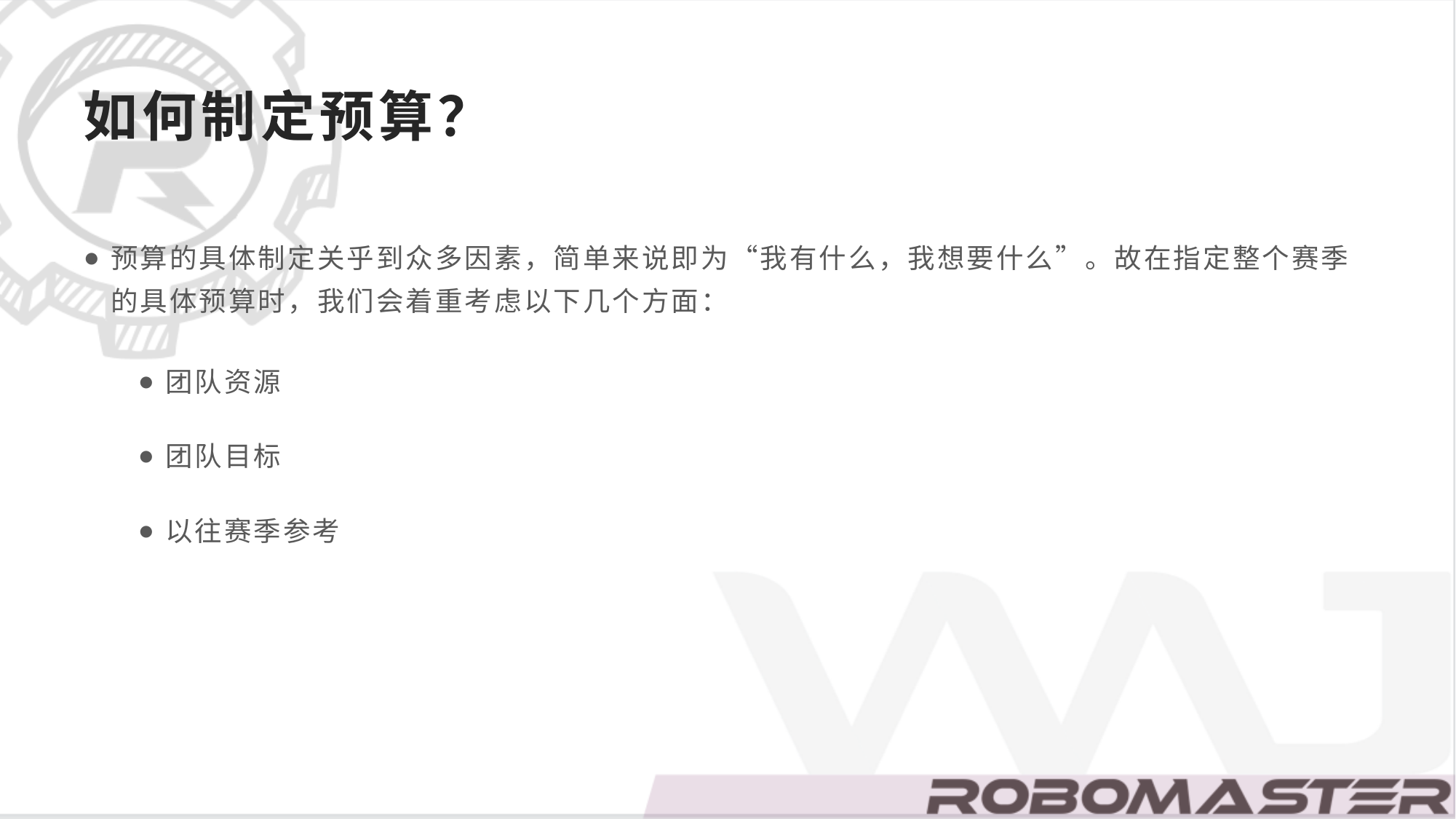

# 如何制定预算？

预算的具体制定关乎到众多因素，简单来说即为“我有什么，我想要什么”。故在指定整个赛季的具体预算时，我们会着重考虑以下几个方面：
团队资源
团队目标
以往赛季参考